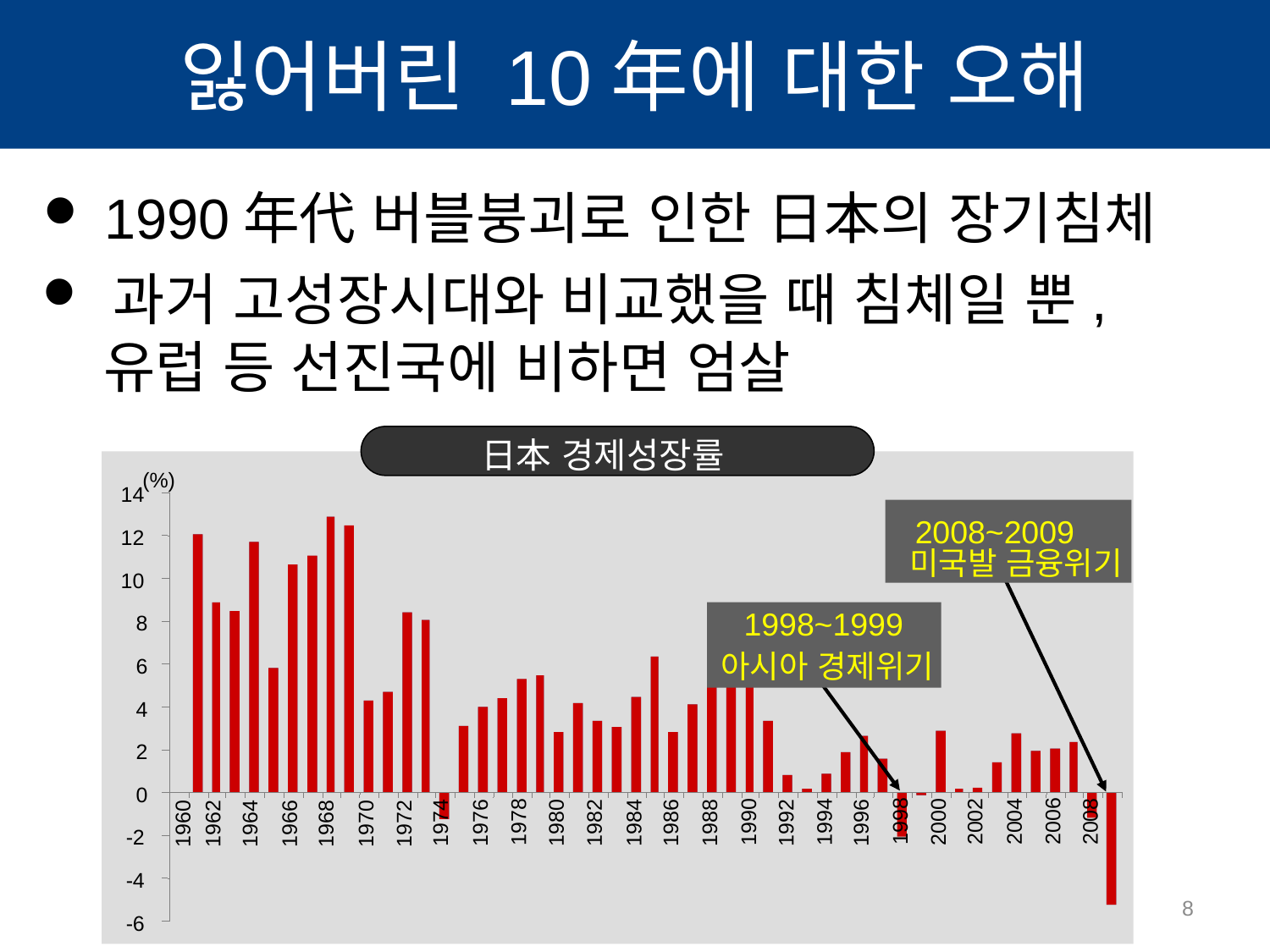

# 잃어버린 10年에 대한 오해
 1990年代 버블붕괴로 인한 日本의 장기침체
 과거 고성장시대와 비교했을 때 침체일 뿐,
   유럽 등 선진국에 비하면 엄살

日本 경제성장률

14

12

10

8

6

4

2

0

1998
2006
2002
2004
2008
2000
1978
1990
1994
1974
1976
1980
1982
1984
1986
1988
1992
1996
1960
1962
1964
1966
1968
1970
1972
-2

-4

-6

(%)

2008~2009
미국발 금융위기

1998~1999

아시아 경제위기

8